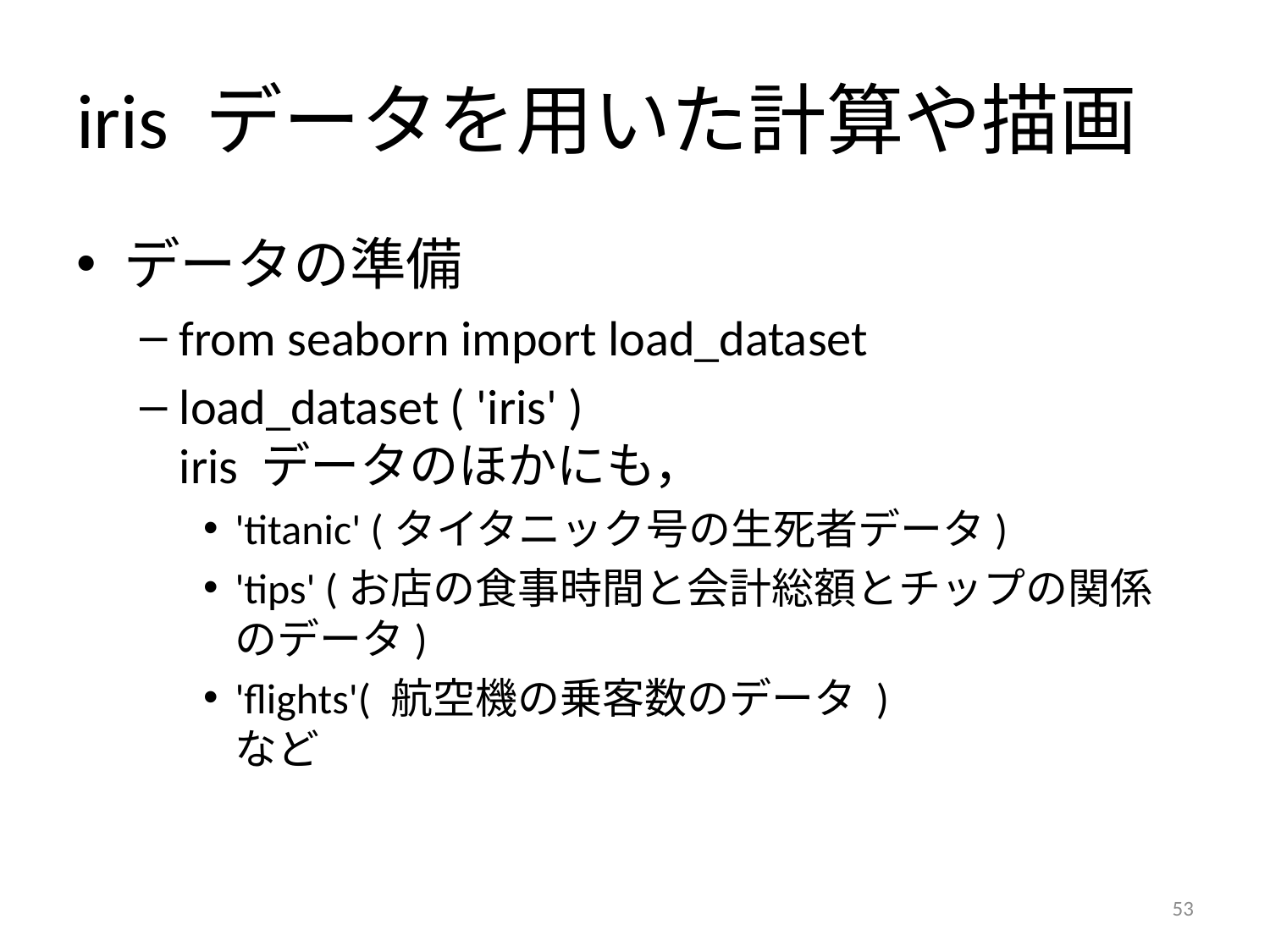

# iris データを用いた計算や描画
データの準備
from seaborn import load_dataset
load_dataset ( 'iris' )
iris データのほかにも，
'titanic' (タイタニック号の生死者データ)
'tips' (お店の食事時間と会計総額とチップの関係のデータ)
'flights'( 航空機の乗客数のデータ )
など

53